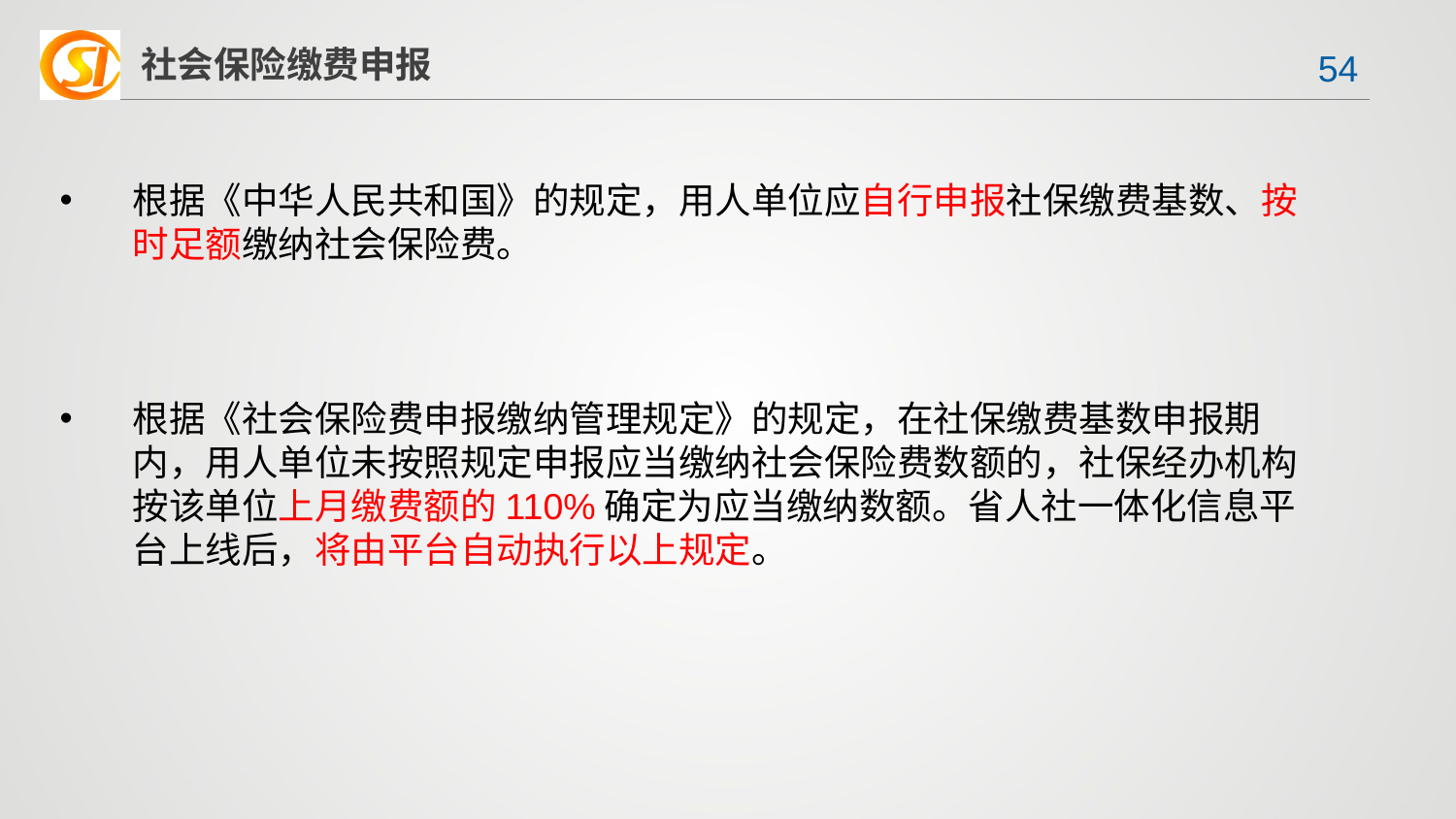

社会保险缴费申报
根据《中华人民共和国》的规定，用人单位应自行申报社保缴费基数、按时足额缴纳社会保险费。

根据《社会保险费申报缴纳管理规定》的规定，在社保缴费基数申报期内，用人单位未按照规定申报应当缴纳社会保险费数额的，社保经办机构按该单位上月缴费额的110%确定为应当缴纳数额。省人社一体化信息平台上线后，将由平台自动执行以上规定。